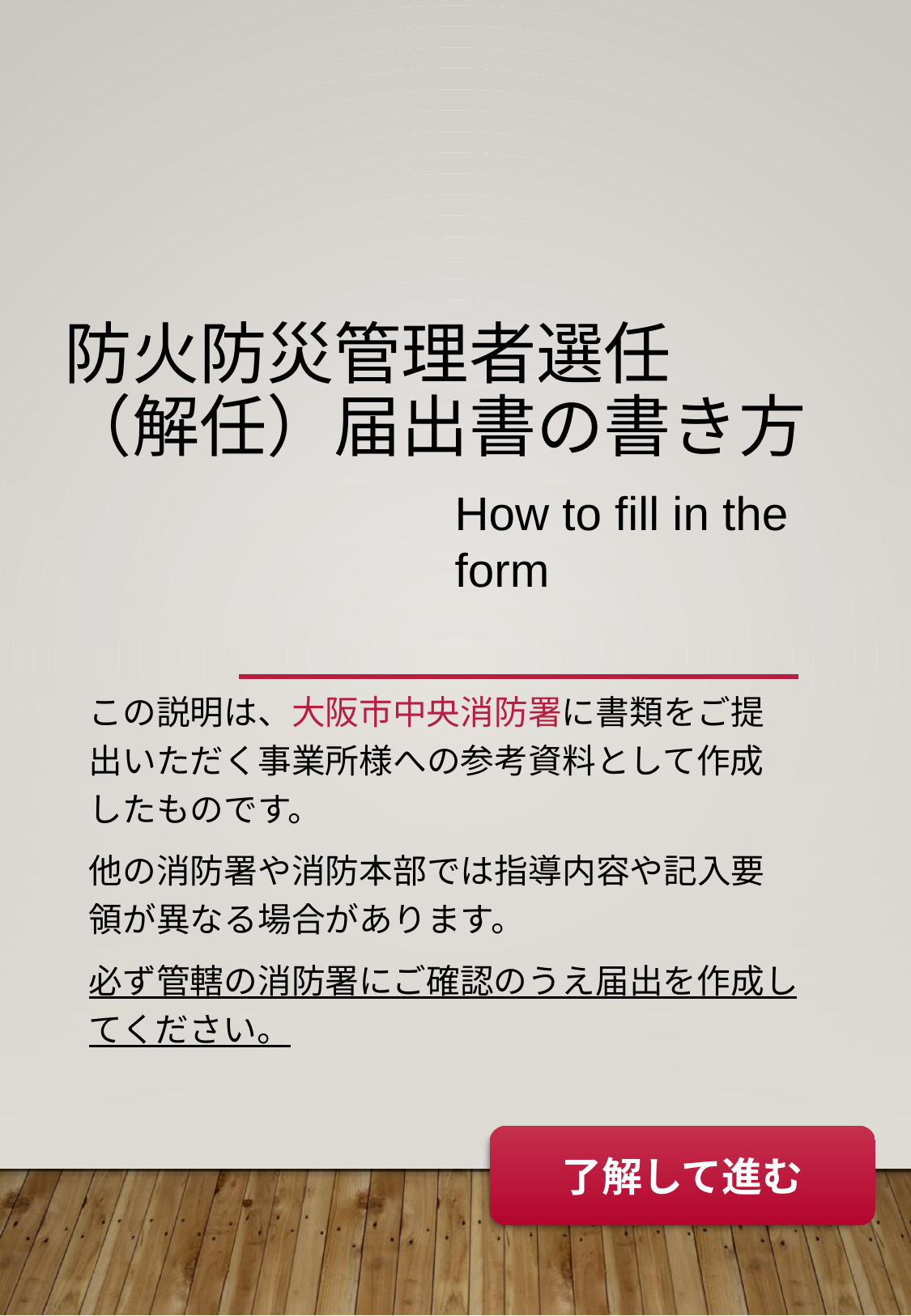

# 防火防災管理者選任 （解任）届出書の書き方
How to fill in the form

この説明は、大阪市中央消防署に書類をご提出いただく事業所様への参考資料として作成したものです。
他の消防署や消防本部では指導内容や記入要領が異なる場合があります。
必ず管轄の消防署にご確認のうえ届出を作成してください。
了解して進む